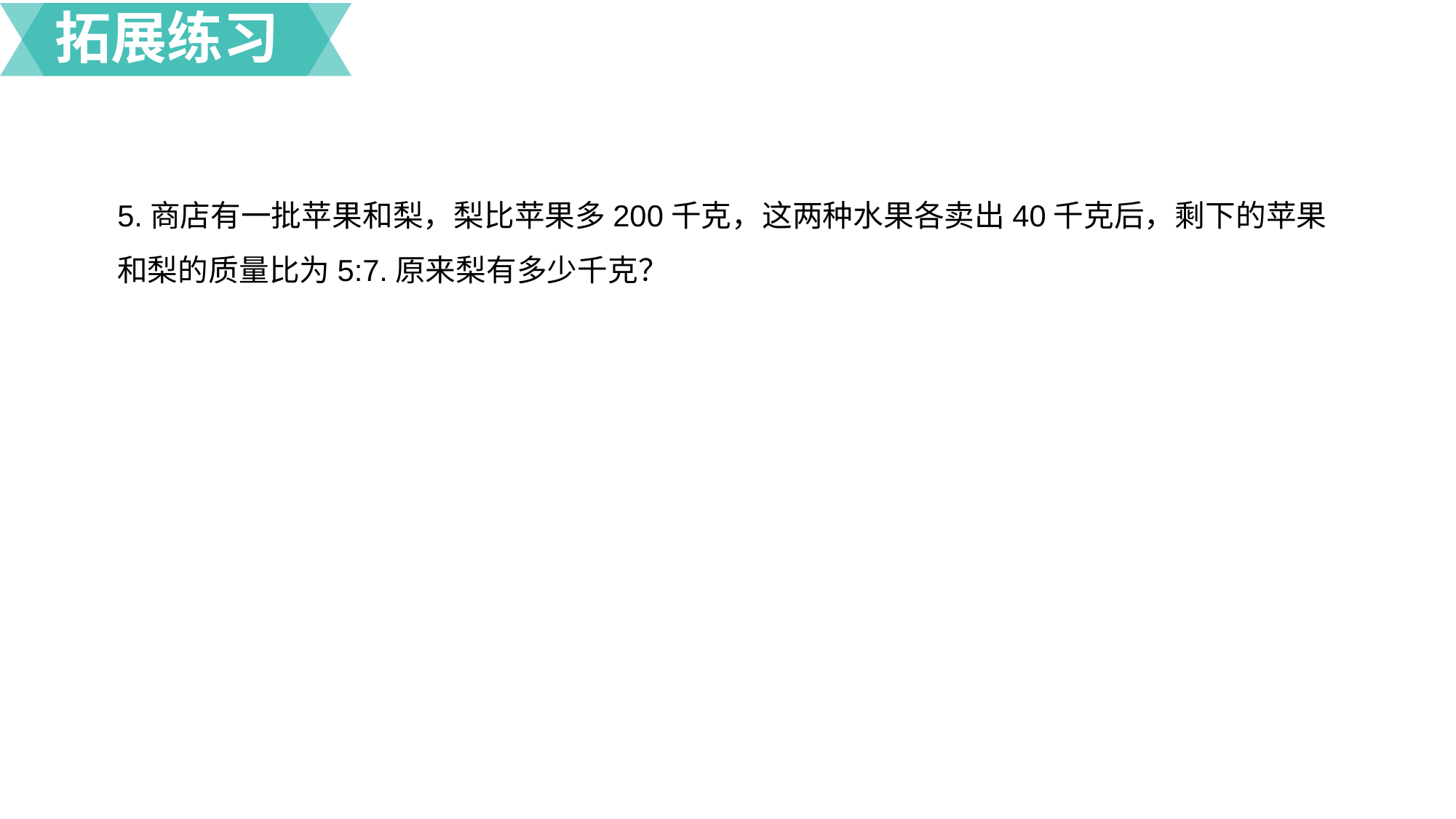

拓展练习

5.商店有一批苹果和梨，梨比苹果多200千克，这两种水果各卖出40千克后，剩下的苹果和梨的质量比为5:7.原来梨有多少千克？